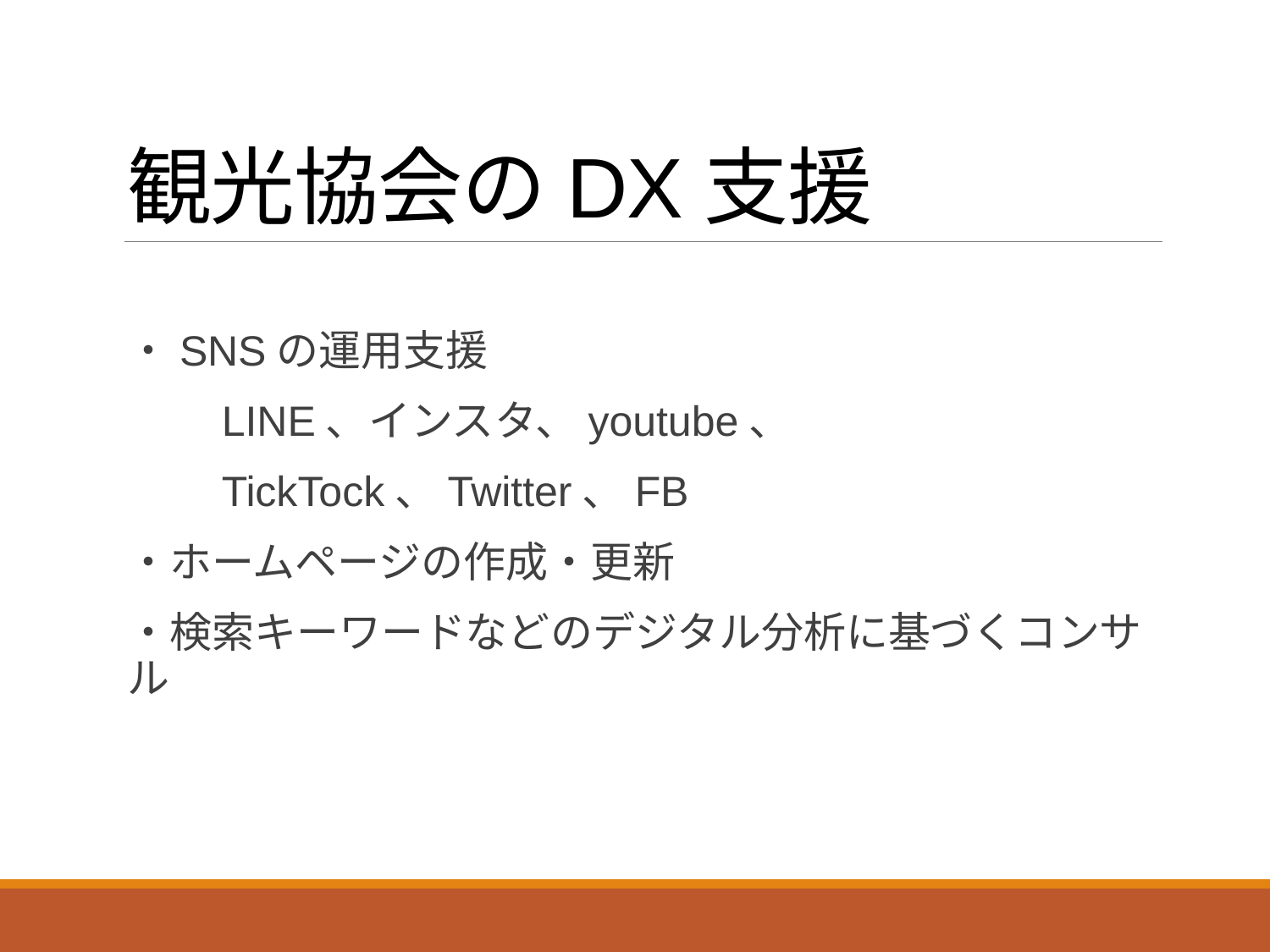

# 観光協会のDX支援

・SNSの運用支援
　　LINE、インスタ、youtube、
　　TickTock、Twitter、FB
・ホームページの作成・更新
・検索キーワードなどのデジタル分析に基づくコンサル